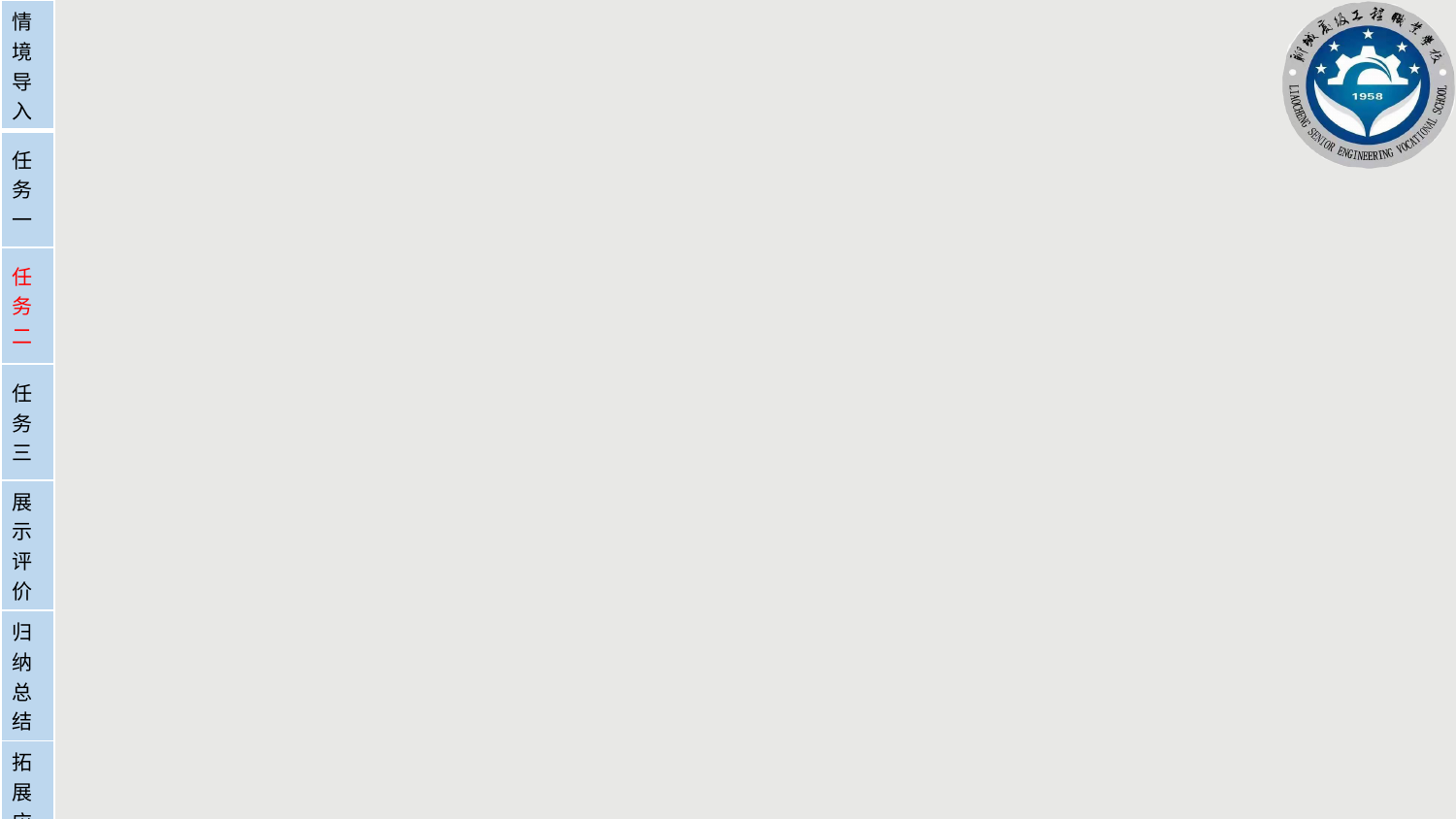

| 情境导入 |
| --- |
| 任务一 |
| 任务二 |
| 任务三 |
| 展示评价 |
| 归纳总结 |
| 拓展应用 |
#